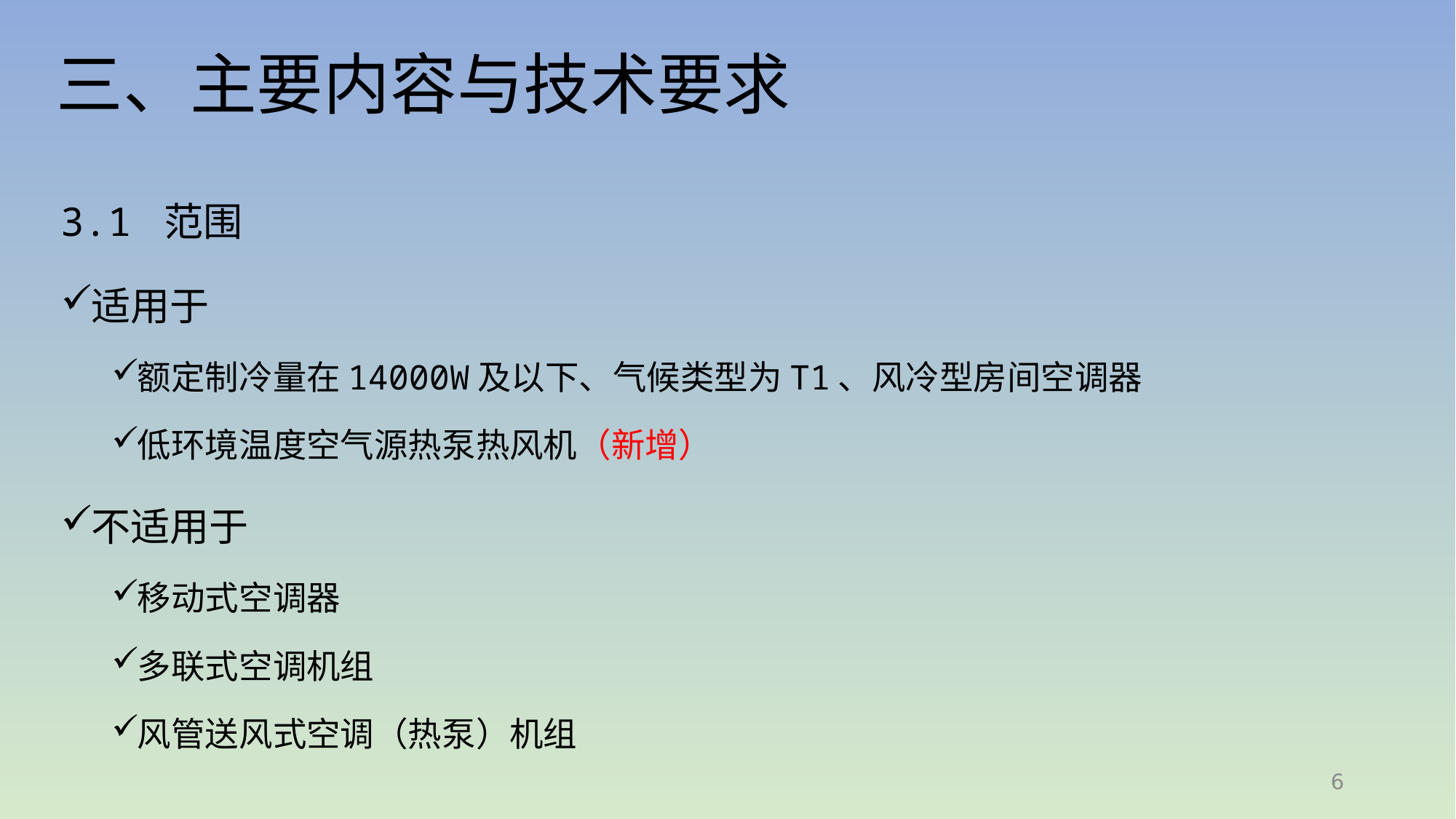

三、主要内容与技术要求
3.1 范围
适用于
额定制冷量在14000W及以下、气候类型为T1、风冷型房间空调器
低环境温度空气源热泵热风机（新增）
不适用于
移动式空调器
多联式空调机组
风管送风式空调（热泵）机组
6